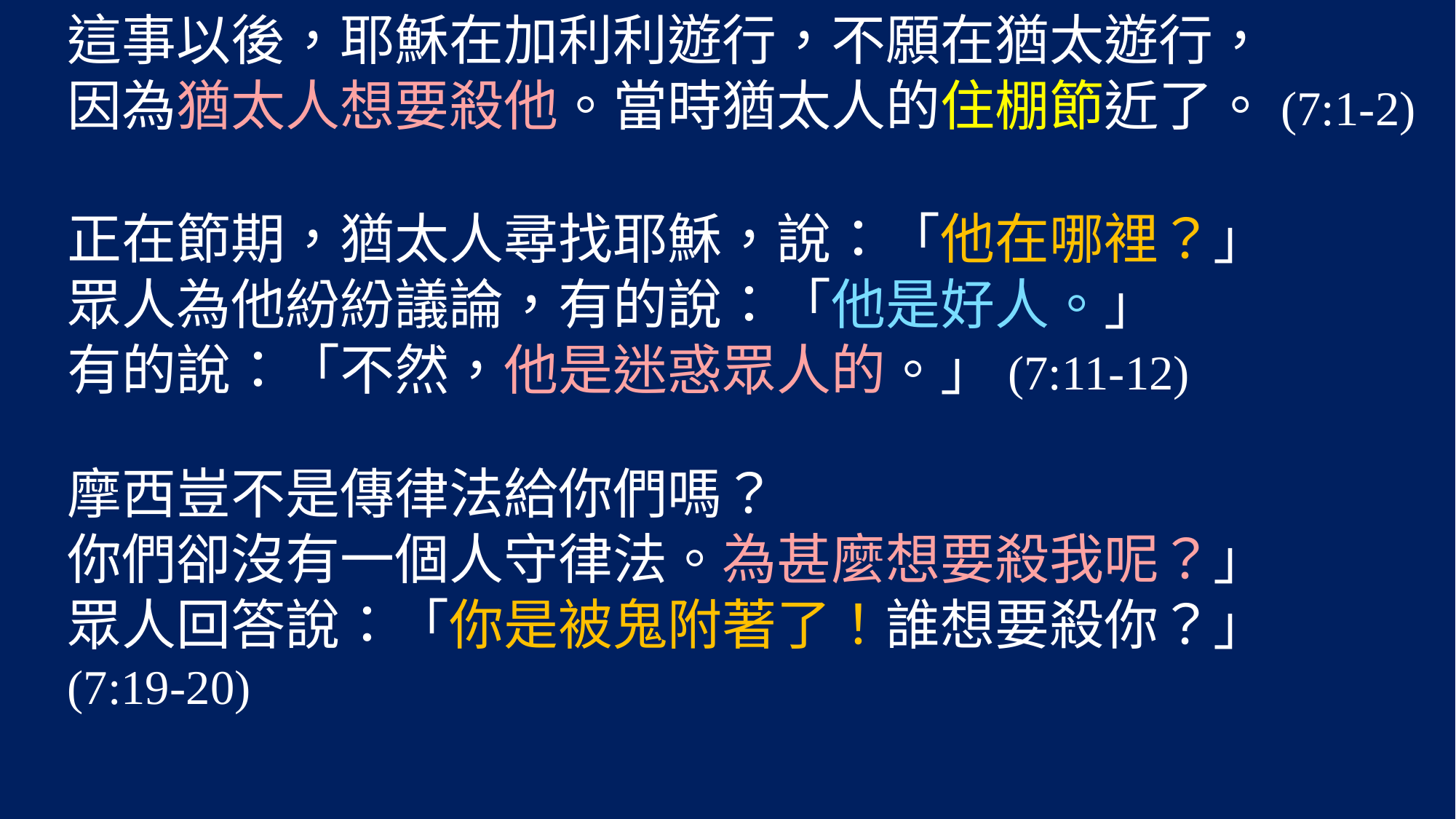

這事以後，耶穌在加利利遊行，不願在猶太遊行，
因為猶太人想要殺他。當時猶太人的住棚節近了。(7:1-2)

正在節期，猶太人尋找耶穌，說：「他在哪裡？」
眾人為他紛紛議論，有的說：「他是好人。」
有的說：「不然，他是迷惑眾人的。」(7:11-12)

摩西豈不是傳律法給你們嗎？
你們卻沒有一個人守律法。為甚麼想要殺我呢？」
眾人回答說：「你是被鬼附著了！誰想要殺你？」
(7:19-20)